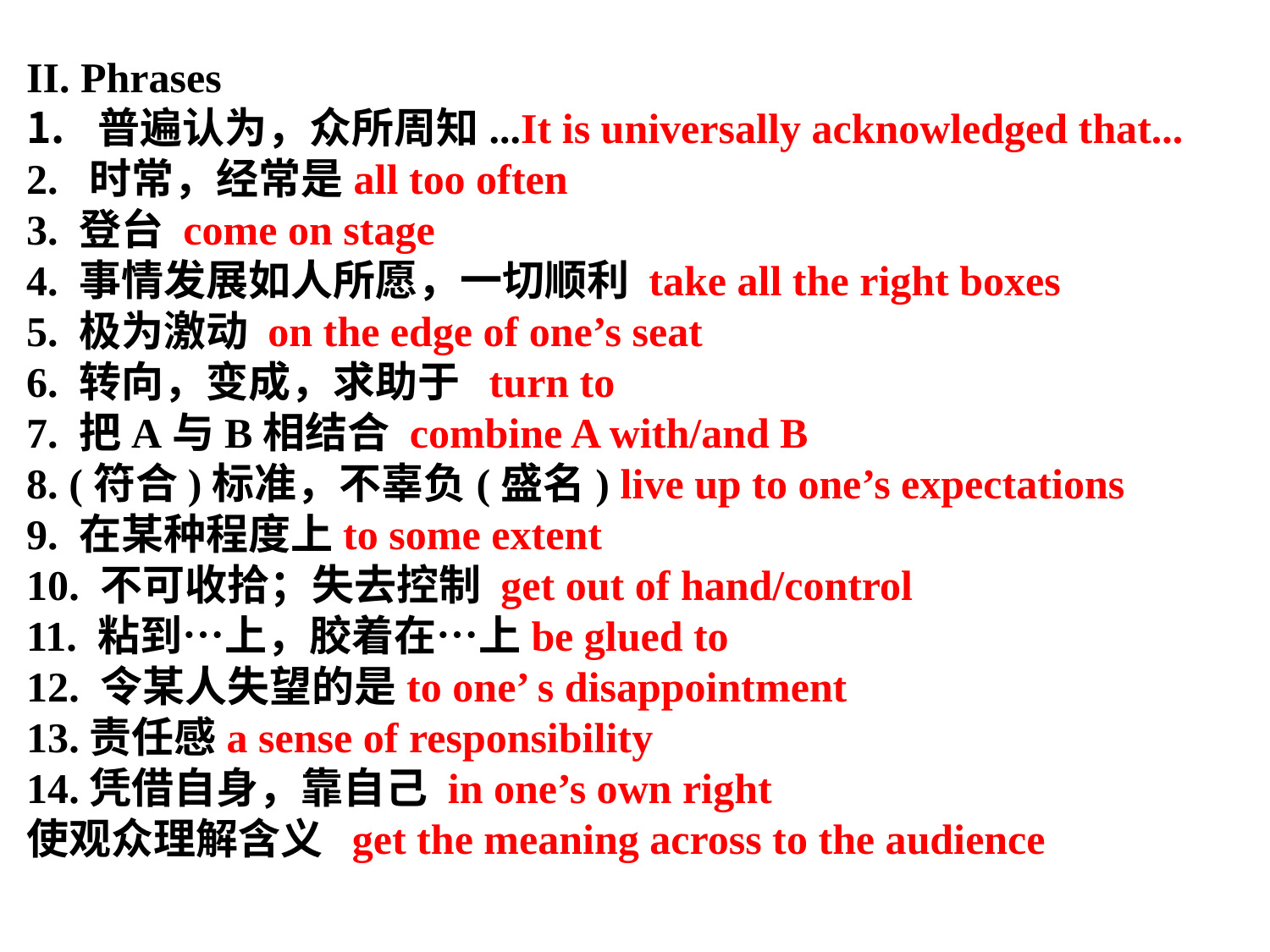

II. Phrases
普遍认为，众所周知...It is universally acknowledged that...
2.  时常，经常是all too often
3. 登台 come on stage
4. 事情发展如人所愿，一切顺利 take all the right boxes
5. 极为激动 on the edge of one’s seat
6. 转向，变成，求助于  turn to
7. 把A与B相结合 combine A with/and B
8. (符合)标准，不辜负(盛名) live up to one’s expectations
9. 在某种程度上to some extent
10. 不可收拾；失去控制 get out of hand/control
11. 粘到…上，胶着在…上be glued to
12. 令某人失望的是to one’ s disappointment
13.责任感a sense of responsibility
14.凭借自身，靠自己 in one’s own right
使观众理解含义  get the meaning across to the audience